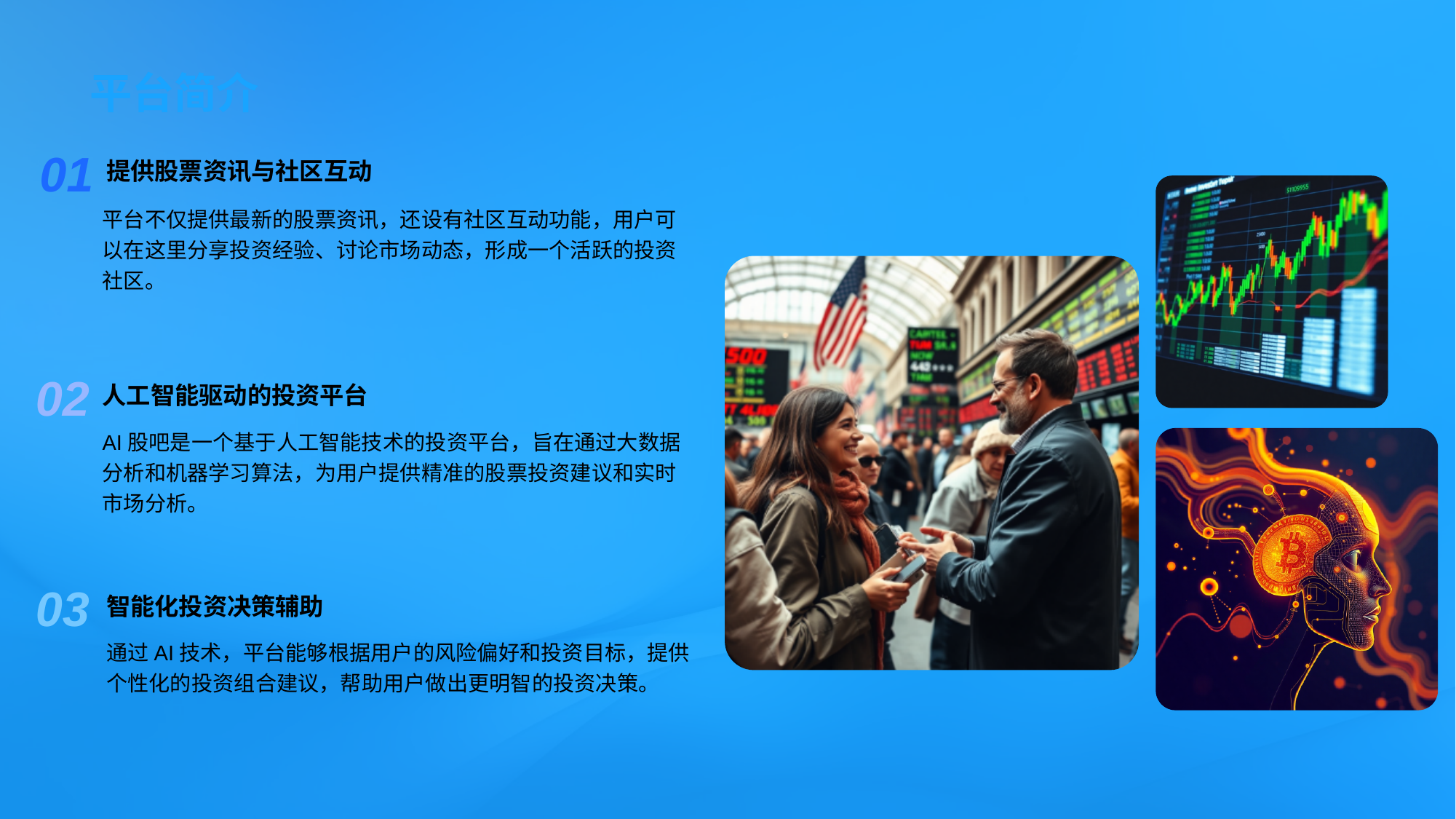

# 平台简介
01
提供股票资讯与社区互动

平台不仅提供最新的股票资讯，还设有社区互动功能，用户可以在这里分享投资经验、讨论市场动态，形成一个活跃的投资社区。

02
人工智能驱动的投资平台
AI股吧是一个基于人工智能技术的投资平台，旨在通过大数据分析和机器学习算法，为用户提供精准的股票投资建议和实时市场分析。

03
智能化投资决策辅助
通过AI技术，平台能够根据用户的风险偏好和投资目标，提供个性化的投资组合建议，帮助用户做出更明智的投资决策。